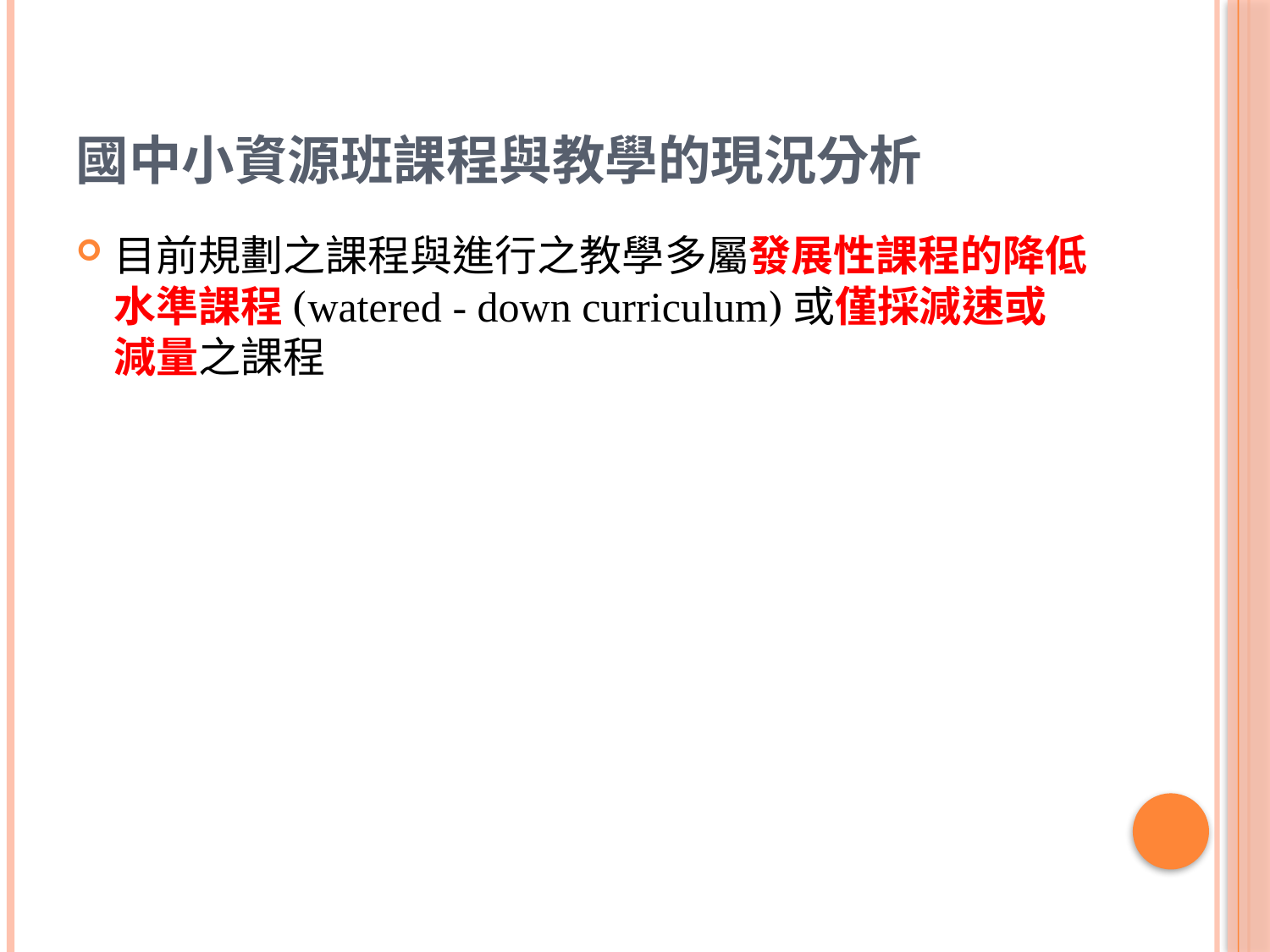

# 國中小資源班課程與教學的現況分析
目前規劃之課程與進行之教學多屬發展性課程的降低水準課程(watered - down curriculum)或僅採減速或減量之課程